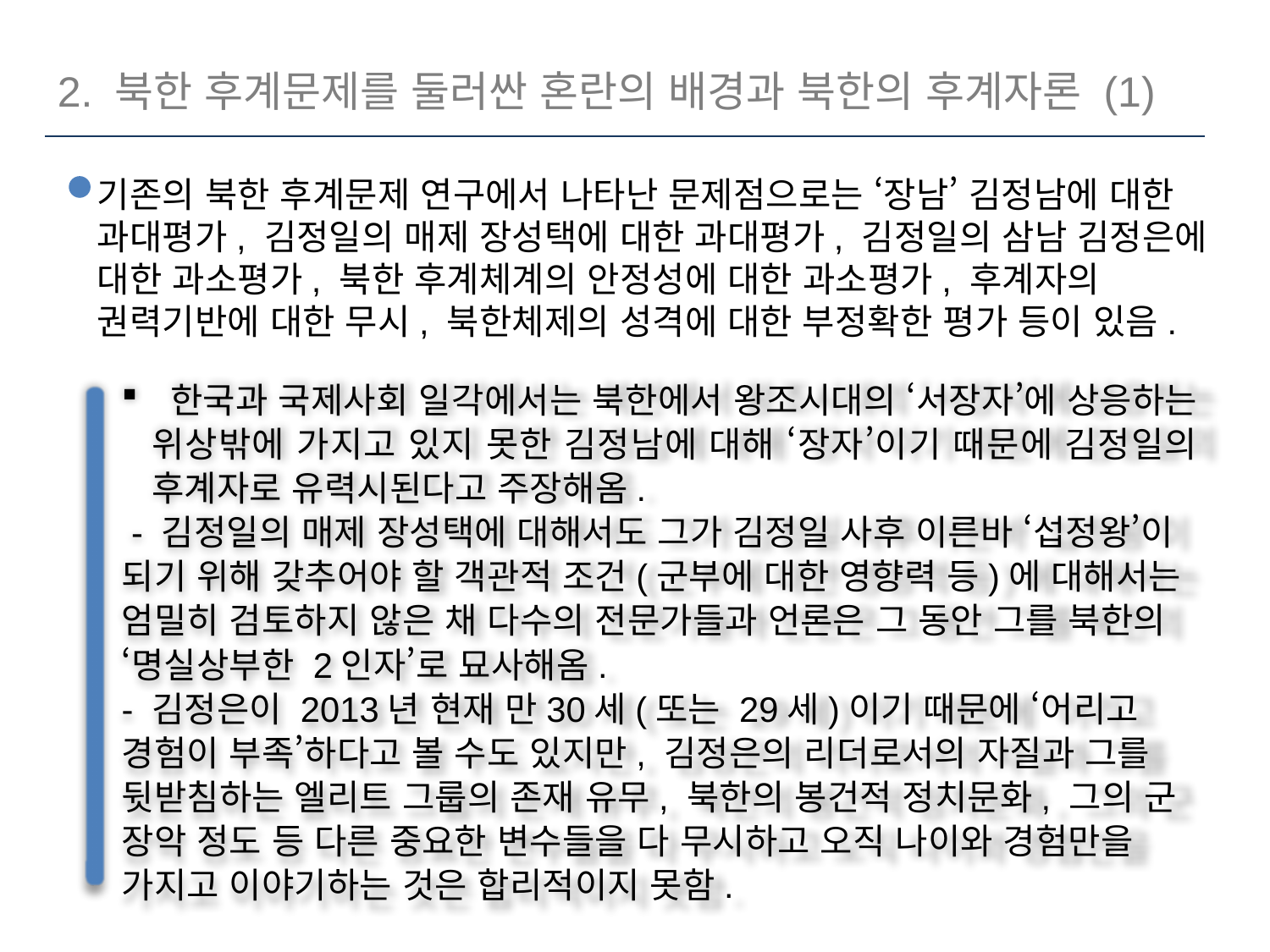

2. 북한 후계문제를 둘러싼 혼란의 배경과 북한의 후계자론 (1)
기존의 북한 후계문제 연구에서 나타난 문제점으로는 ‘장남’ 김정남에 대한 과대평가, 김정일의 매제 장성택에 대한 과대평가, 김정일의 삼남 김정은에 대한 과소평가, 북한 후계체계의 안정성에 대한 과소평가, 후계자의 권력기반에 대한 무시, 북한체제의 성격에 대한 부정확한 평가 등이 있음.

 한국과 국제사회 일각에서는 북한에서 왕조시대의 ‘서장자’에 상응하는 위상밖에 가지고 있지 못한 김정남에 대해 ‘장자’이기 때문에 김정일의 후계자로 유력시된다고 주장해옴.
 - 김정일의 매제 장성택에 대해서도 그가 김정일 사후 이른바 ‘섭정왕’이 되기 위해 갖추어야 할 객관적 조건(군부에 대한 영향력 등)에 대해서는 엄밀히 검토하지 않은 채 다수의 전문가들과 언론은 그 동안 그를 북한의 ‘명실상부한 2인자’로 묘사해옴.
- 김정은이 2013년 현재 만30세(또는 29세)이기 때문에 ‘어리고 경험이 부족’하다고 볼 수도 있지만, 김정은의 리더로서의 자질과 그를 뒷받침하는 엘리트 그룹의 존재 유무, 북한의 봉건적 정치문화, 그의 군 장악 정도 등 다른 중요한 변수들을 다 무시하고 오직 나이와 경험만을 가지고 이야기하는 것은 합리적이지 못함.